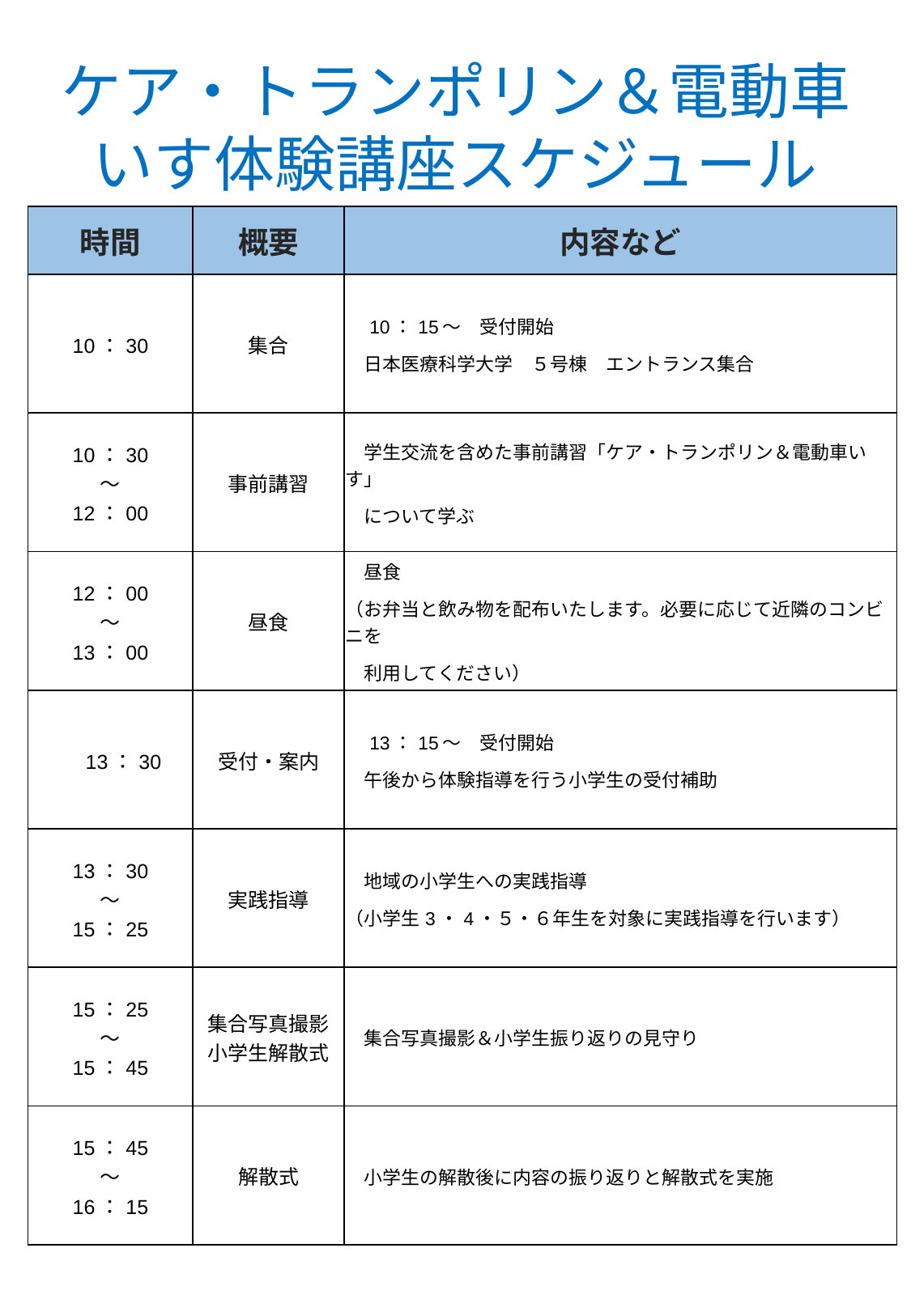

ケア・トランポリン＆電動車いす体験講座スケジュール
| 時間 | 概要 | 内容など |
| --- | --- | --- |
| 10：30 | 集合 | 10：15～　受付開始 　日本医療科学大学　５号棟　エントランス集合 |
| 10：30 ～ 12：00 | 事前講習 | 学生交流を含めた事前講習「ケア・トランポリン＆電動車いす」 　について学ぶ |
| 12：00 ～ 13：00 | 昼食 | 昼食 （お弁当と飲み物を配布いたします。必要に応じて近隣のコンビニを 　利用してください） |
| 13：30 | 受付・案内 | 13：15～　受付開始 　午後から体験指導を行う小学生の受付補助 |
| 13：30 ～ 15：25 | 実践指導 | 地域の小学生への実践指導 （小学生3・4・５・６年生を対象に実践指導を行います） |
| 15：25 ～ 15：45 | 集合写真撮影 小学生解散式 | 集合写真撮影＆小学生振り返りの見守り |
| 15：45 ～ 16：15 | 解散式 | 小学生の解散後に内容の振り返りと解散式を実施 |